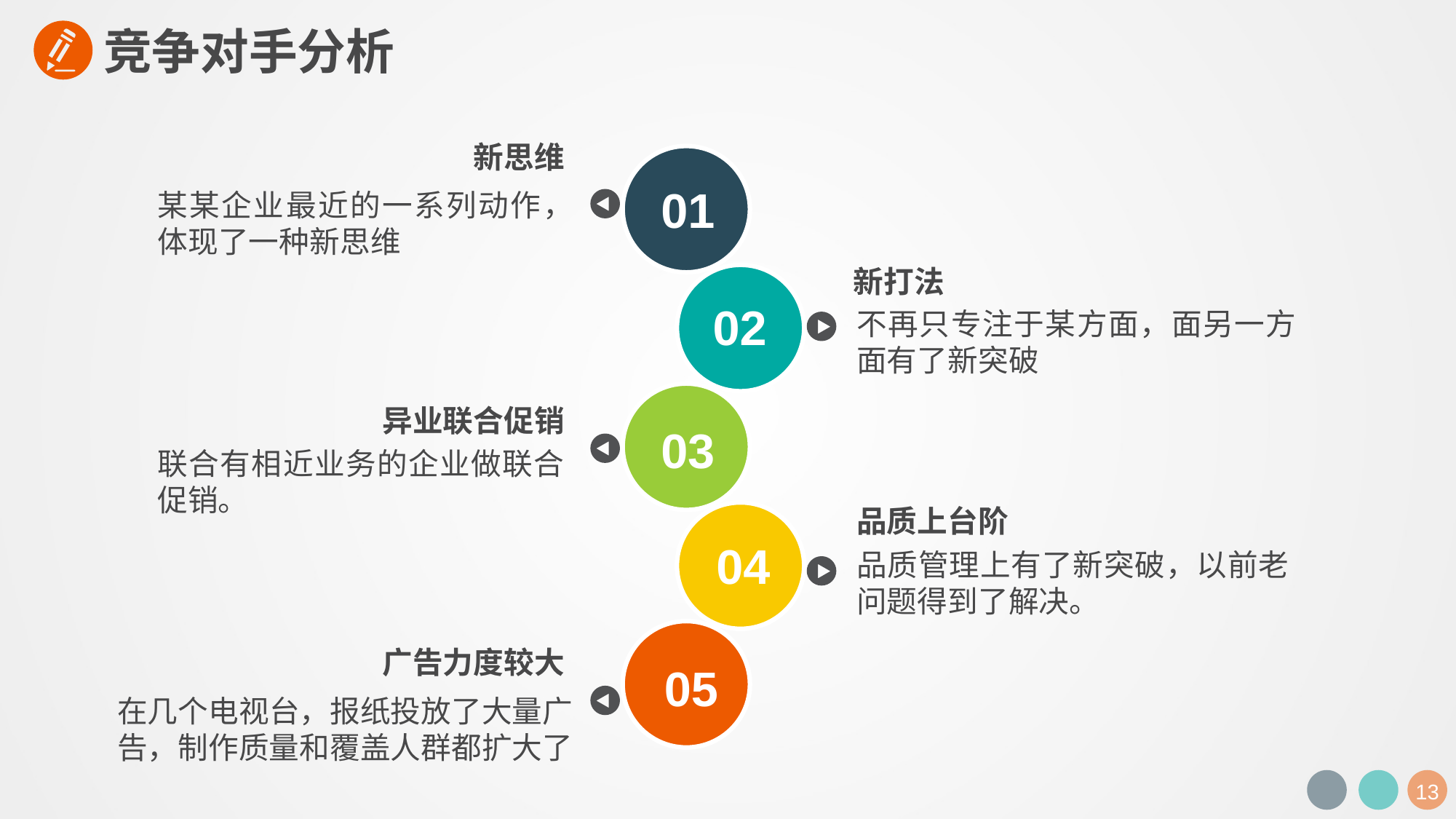

竞争对手分析

新思维

01
某某企业最近的一系列动作，体现了一种新思维

新打法

02
不再只专注于某方面，面另一方面有了新突破

异业联合促销
03

联合有相近业务的企业做联合促销。
品质上台阶

04
品质管理上有了新突破，以前老问题得到了解决。

广告力度较大
05

在几个电视台，报纸投放了大量广告，制作质量和覆盖人群都扩大了